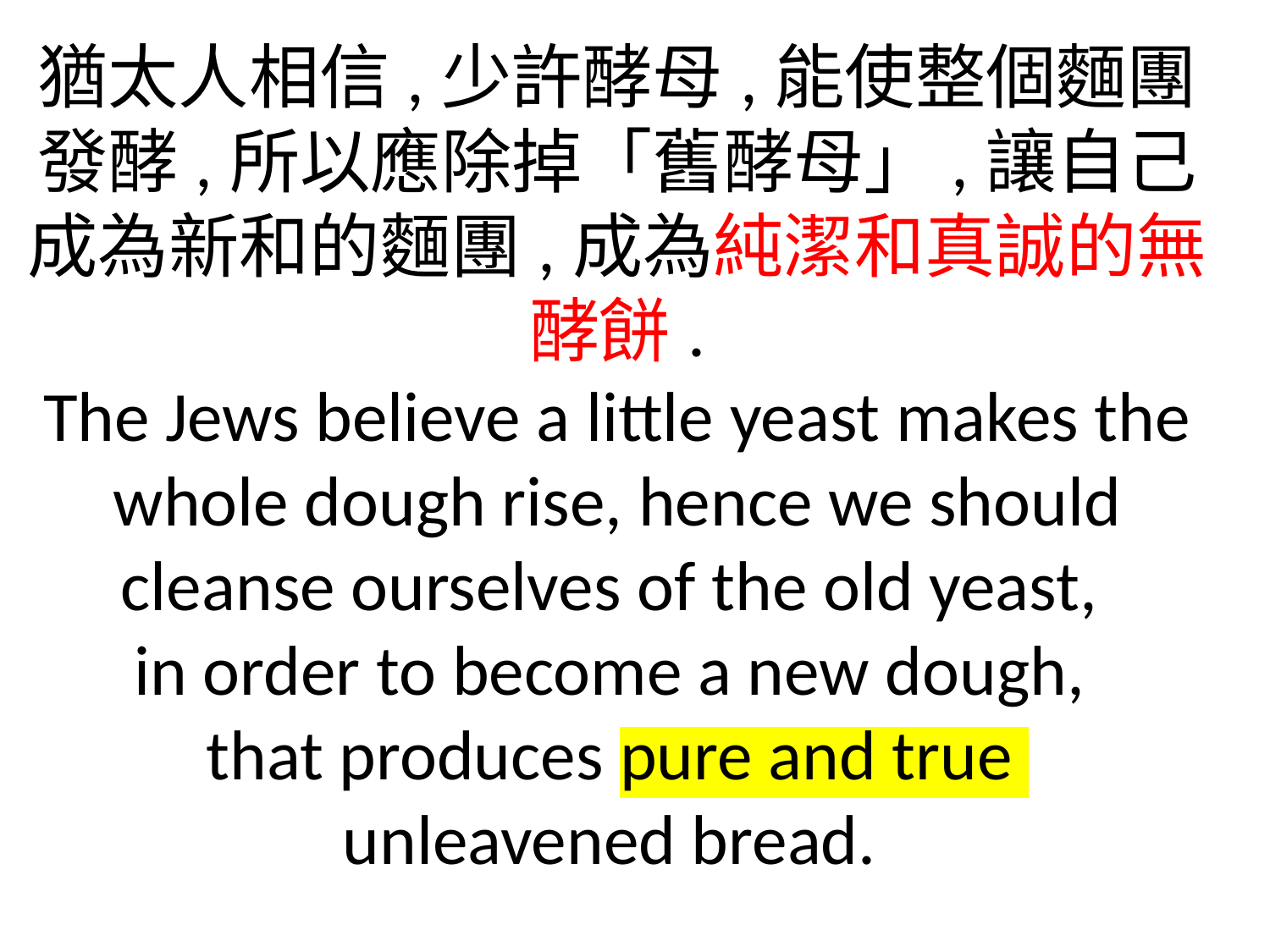

猶太人相信,少許酵母,能使整個麵團發酵,所以應除掉「舊酵母」,讓自己成為新和的麵團,成為純潔和真誠的無酵餅.
The Jews believe a little yeast makes the whole dough rise, hence we should cleanse ourselves of the old yeast,
in order to become a new dough,
that produces pure and true
unleavened bread.